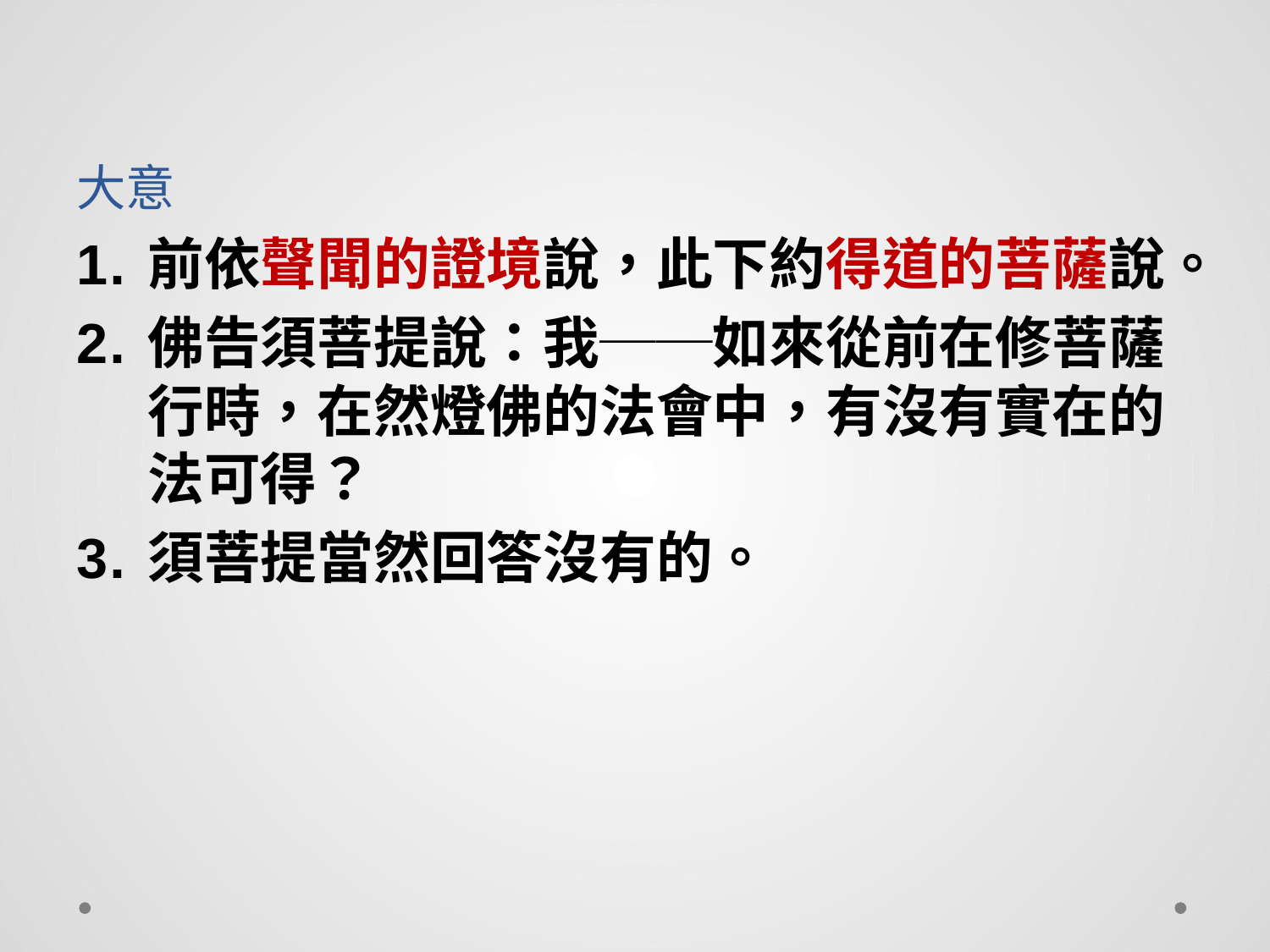

# 大意
前依聲聞的證境說，此下約得道的菩薩說。
佛告須菩提說：我──如來從前在修菩薩行時，在然燈佛的法會中，有沒有實在的法可得？
須菩提當然回答沒有的。